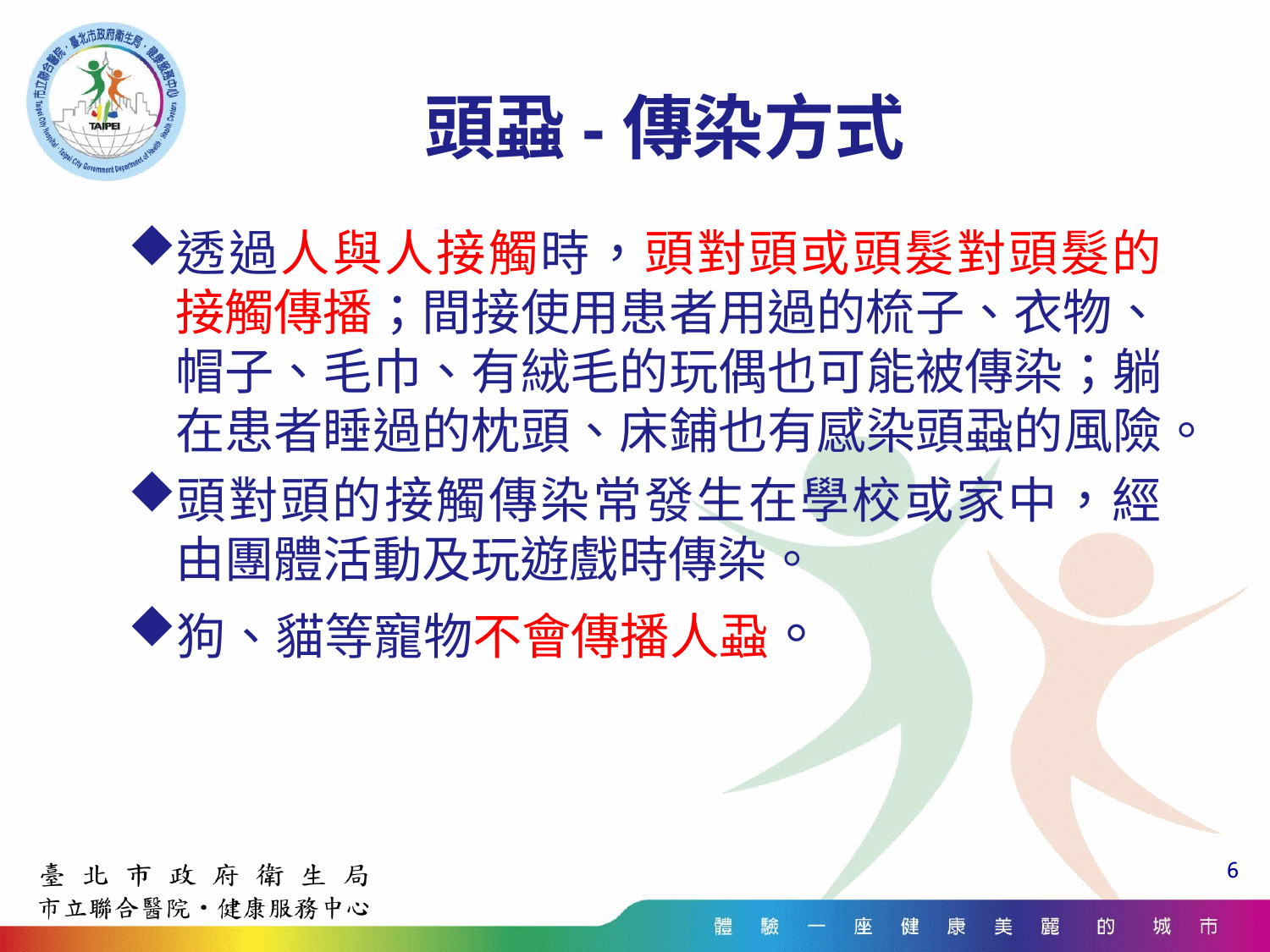

# 頭蝨-傳染方式
透過人與人接觸時，頭對頭或頭髮對頭髮的接觸傳播；間接使用患者用過的梳子、衣物、帽子、毛巾、有絨毛的玩偶也可能被傳染；躺在患者睡過的枕頭、床鋪也有感染頭蝨的風險。
頭對頭的接觸傳染常發生在學校或家中，經由團體活動及玩遊戲時傳染。
狗、貓等寵物不會傳播人蝨。

6